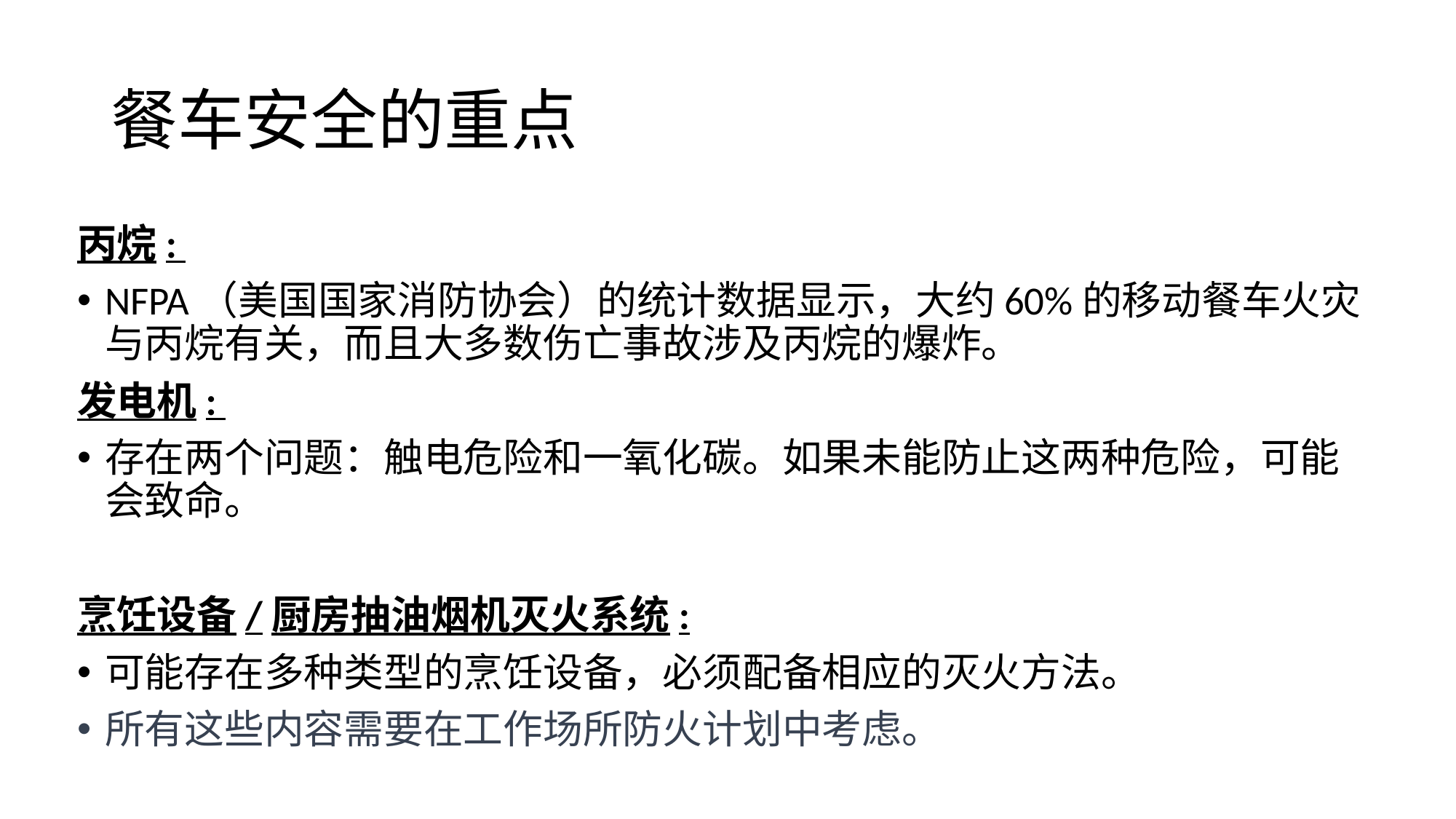

# 餐车安全的重点
丙烷:
NFPA（美国国家消防协会）的统计数据显示，大约60%的移动餐车火灾与丙烷有关，而且大多数伤亡事故涉及丙烷的爆炸。
发电机:
存在两个问题：触电危险和一氧化碳。如果未能防止这两种危险，可能会致命。

烹饪设备/厨房抽油烟机灭火系统:
可能存在多种类型的烹饪设备，必须配备相应的灭火方法。
所有这些内容需要在工作场所防火计划中考虑。